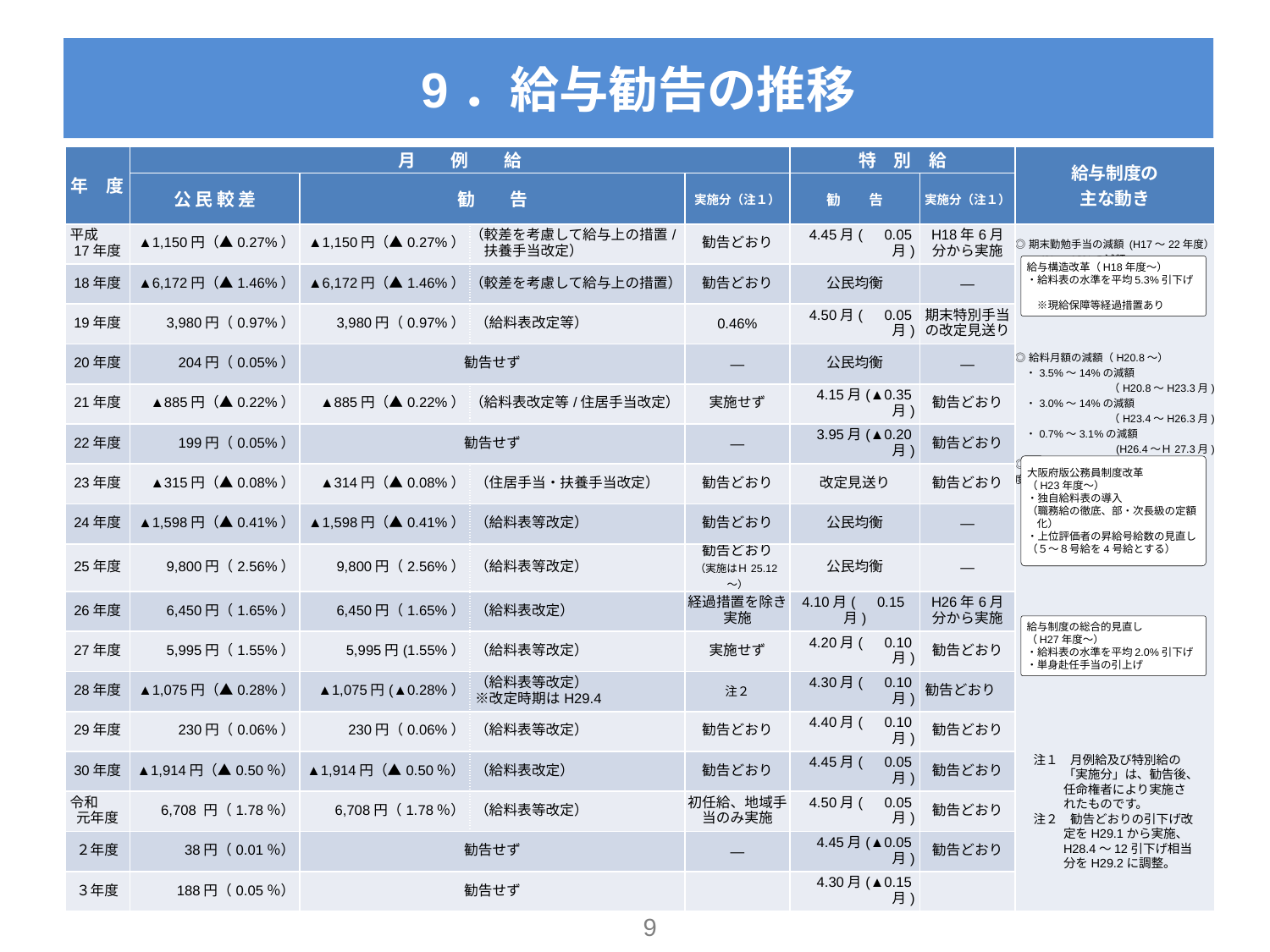

# 9．給与勧告の推移
| 年　度 | 月　　例　　給 |  |  |  | 特　別　給 |  | 給与制度の 主な動き |
| --- | --- | --- | --- | --- | --- | --- | --- |
|  | 公 民 較 差 | 勧　　告 |  | 実施分（注１） | 勧　　告 | 実施分（注１） |  |
| 平成 17年度 | ▲1,150円（▲0.27%） | ▲1,150円（▲0.27%） | （較差を考慮して給与上の措置/ 　扶養手当改定） | 勧告どおり | 4.45月(　0.05月) | H18年6月分から実施 | ◎期末勤勉手当の減額 (H17～22年度） 　・4%～10%の減額 ◎給料月額の減額（H20.8～） 　・3.5%～14%の減額 （H20.8～H23.3月) 　・3.0%～14%の減額 （H23.4～H26.3月) 　・0.7%～3.1%の減額 (H26.4～Ｈ27.3月) ◎退職手当の5%減額（H20～24年度） |
| 18年度 | ▲6,172円（▲1.46%） | ▲6,172円（▲1.46%） | （較差を考慮して給与上の措置） | 勧告どおり | 公民均衡 | ― |  |
| 19年度 | 3,980円（0.97%） | 3,980円（0.97%） | （給料表改定等） | 0.46% | 4.50月(　0.05月) | 期末特別手当の改定見送り |  |
| 20年度 | 204円（0.05%） | 勧告せず |  | ― | 公民均衡 | ― |  |
| 21年度 | ▲885円（▲0.22%） | ▲885円（▲0.22%） | （給料表改定等/住居手当改定） | 実施せず | 4.15月(▲0.35月) | 勧告どおり |  |
| 22年度 | 199円（0.05%） | 勧告せず |  | ― | 3.95月(▲0.20月) | 勧告どおり |  |
| 23年度 | ▲315円（▲0.08%） | ▲314円（▲0.08%） | （住居手当・扶養手当改定） | 勧告どおり | 改定見送り | 勧告どおり |  |
| 24年度 | ▲1,598円（▲0.41%） | ▲1,598円（▲0.41%） | （給料表等改定） | 勧告どおり | 公民均衡 | ― |  |
| 25年度 | 9,800円（2.56%） | 9,800円（2.56%） | （給料表等改定） | 勧告どおり （実施はＨ25.12～） | 公民均衡 | ― |  |
| 26年度 | 6,450円（1.65%） | 6,450円（1.65%） | （給料表改定） | 経過措置を除き実施 | 4.10月(　0.15月) | H26年6月分から実施 |  |
| 27年度 | 5,995円（1.55%） | 5,995円(1.55%） | （給料表等改定） | 実施せず | 4.20月(　0.10月) | 勧告どおり |  |
| 28年度 | ▲1,075円（▲0.28%） | ▲1,075円(▲0.28%） | （給料表等改定） ※改定時期はH29.4 | 注２ | 4.30月(　0.10月) | 勧告どおり |  |
| 29年度 | 230円（0.06%） | 230円（0.06%） | （給料表等改定） | 勧告どおり | 4.40月(　0.10月) | 勧告どおり |  |
| 30年度 | ▲1,914円（▲0.50％） | ▲1,914円（▲0.50％） | （給料表改定） | 勧告どおり | 4.45月(　0.05月) | 勧告どおり |  |
| 令和 元年度 | 6,708 円（1.78％） | 6,708円（1.78％） | （給料表等改定） | 初任給、地域手当のみ実施 | 4.50月(　0.05月) | 勧告どおり |  |
| ２年度 | 38円（0.01％） | 勧告せず |  | ― | 4.45月(▲0.05月) | 勧告どおり |  |
| ３年度 | 188円（0.05％） | 勧告せず |  |  | 4.30月(▲0.15月) |  |  |
給与構造改革（H18年度～）
・給料表の水準を平均5.3%引下げ
　※現給保障等経過措置あり
大阪府版公務員制度改革
（H23年度～）
・独自給料表の導入
（職務給の徹底、部・次長級の定額化）
・上位評価者の昇給号給数の見直し
（５～８号給を4号給とする）
給与制度の総合的見直し
（H27年度～）
・給料表の水準を平均2.0%引下げ
・単身赴任手当の引上げ
注１　月例給及び特別給の「実施分」は、勧告後、任命権者により実施されたものです。
注２　勧告どおりの引下げ改定をH29.1から実施、H28.4～12引下げ相当分をH29.2に調整。
9